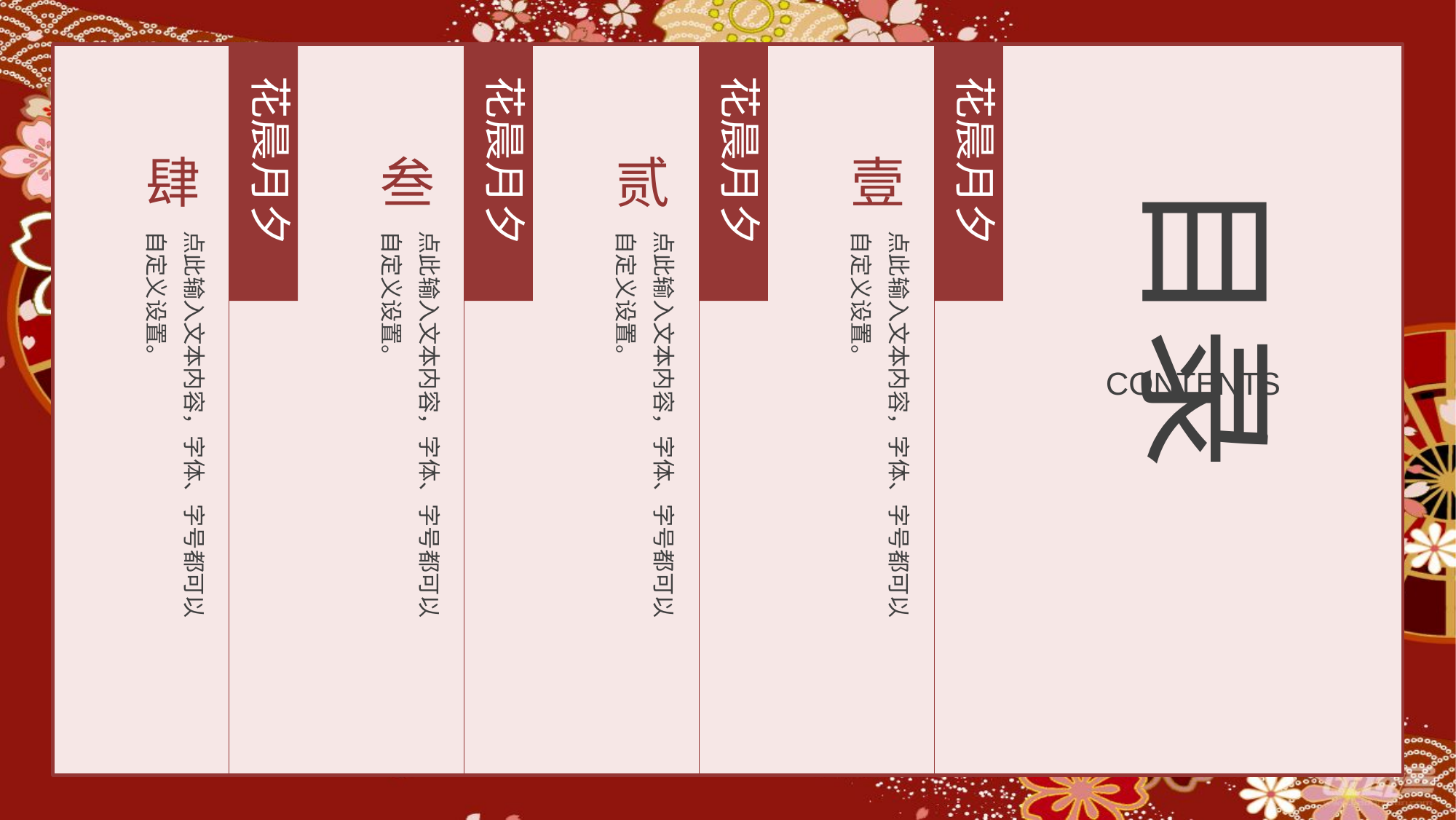

花晨月夕

花晨月夕

花晨月夕

花晨月夕
肆
点此输入文本内容，字体、字号都可以自定义设置。
叁
点此输入文本内容，字体、字号都可以自定义设置。
贰
点此输入文本内容，字体、字号都可以自定义设置。
壹
点此输入文本内容，字体、字号都可以自定义设置。
目录
CONTENTS